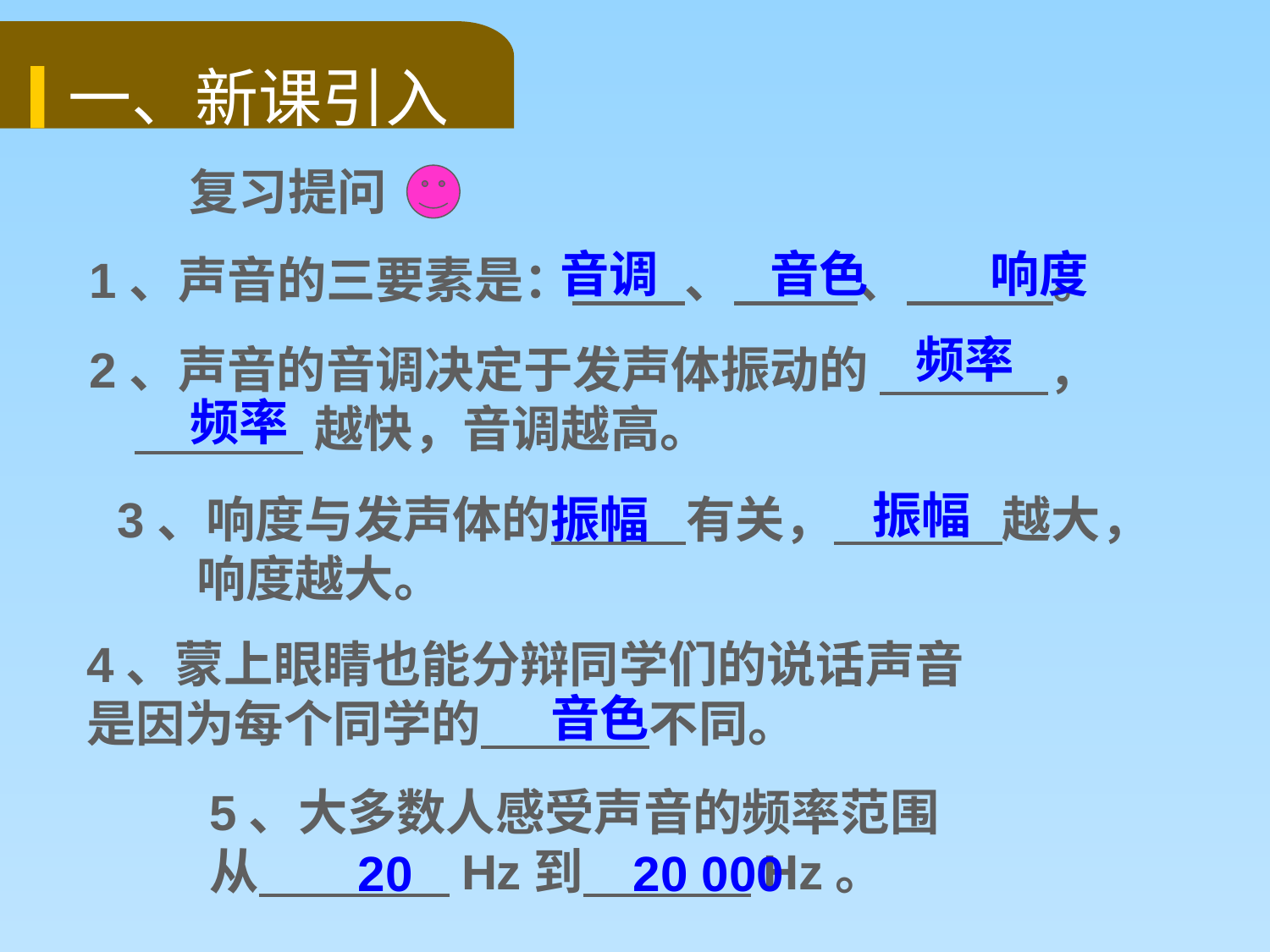

一、新课引入

复习提问

音调
音色
响度
1、声音的三要素是：          、           、             。
频率
2、声音的音调决定于发声体振动的                ，
                   越快，音调越高。
频率
振幅
振幅
3、响度与发声体的            有关，               越大，
      响度越大。
4、蒙上眼睛也能分辩同学们的说话声音
是因为每个同学的               不同。
音色
5、大多数人感受声音的频率范围
从                 Hz到               Hz。
20
20 000